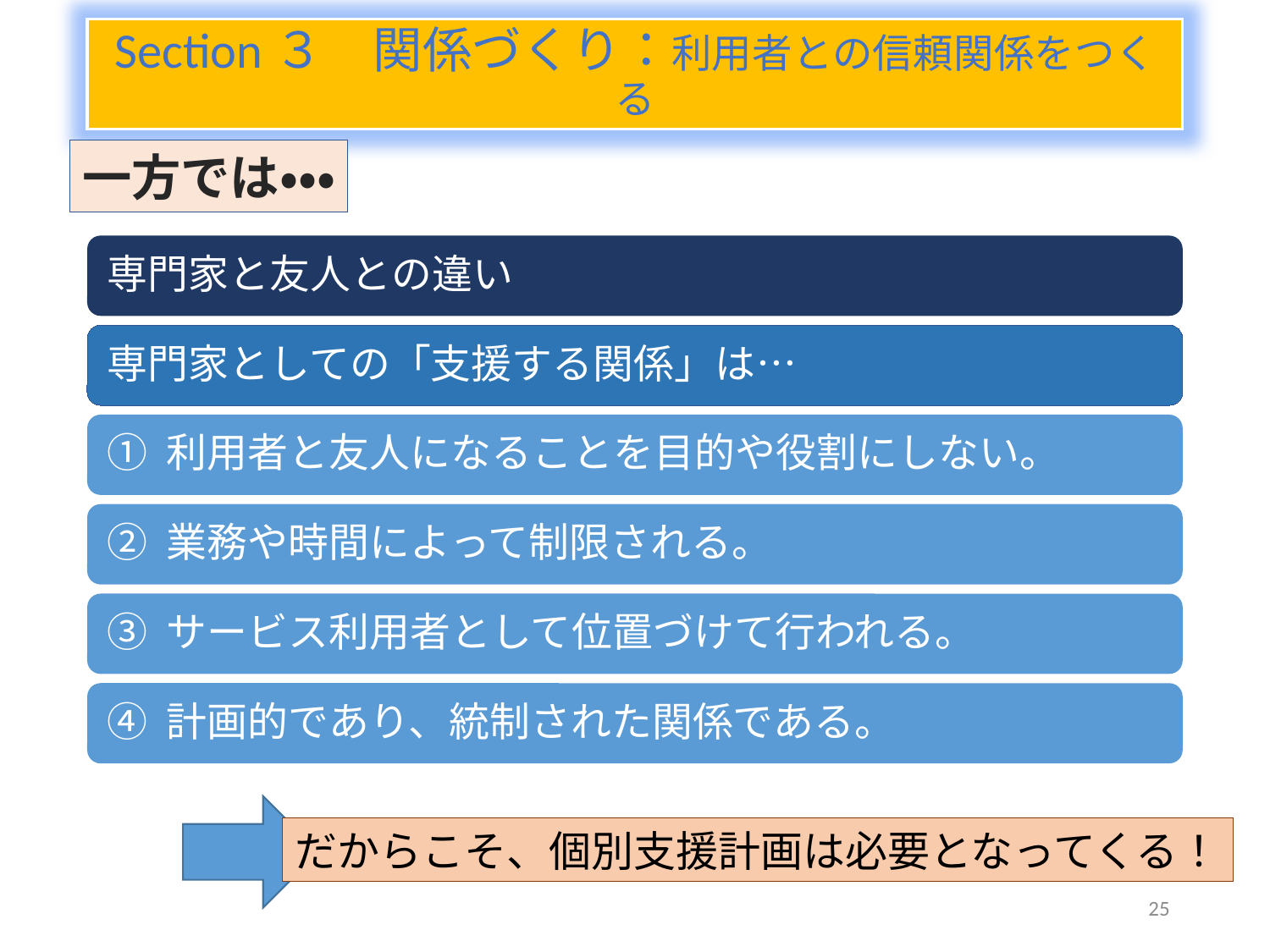

Section３　関係づくり：利用者との信頼関係をつくる
一方では・・・
専門家と友人との違い
専門家としての「支援する関係」は…
① 利用者と友人になることを目的や役割にしない。
② 業務や時間によって制限される。
③ サービス利用者として位置づけて行われる。
④ 計画的であり、統制された関係である。

だからこそ、個別支援計画は必要となってくる！
25